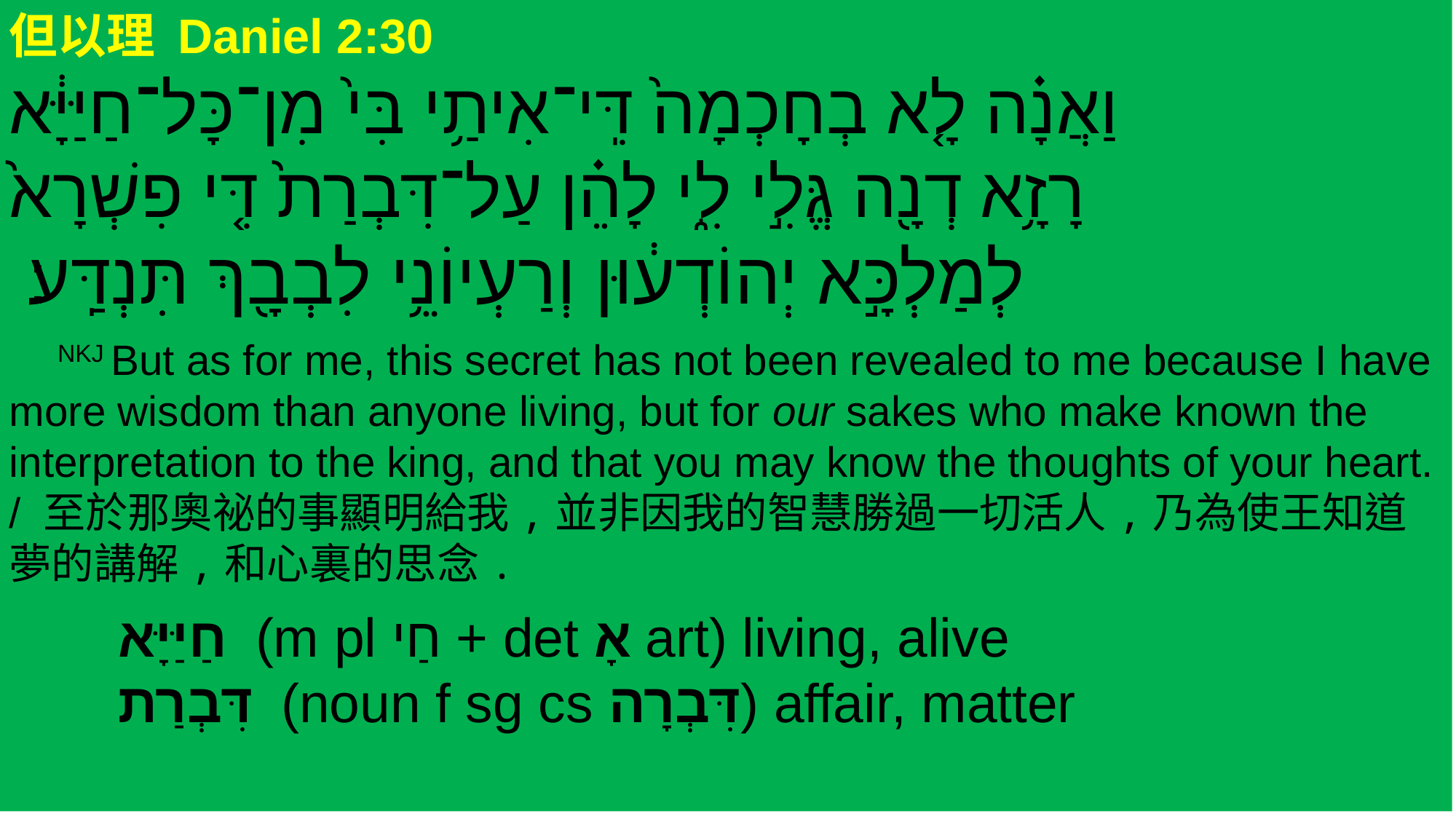

但以理 Daniel 2:30
‎וַאֲנָ֗ה לָ֤א בְחָכְמָה֙ דִּֽי־אִיתַ֥י בִּי֙ מִן־כָּל־חַיַּיָּ֔א
 רָזָ֥א דְנָ֖ה גֱּלִ֣י לִ֑י לָהֵ֗ן עַל־דִּבְרַת֙ דִּ֤י פִשְׁרָא֙
 לְמַלְכָּ֣א יְהוֹדְע֔וּן וְרַעְיוֹנֵ֥י לִבְבָ֖ךְ תִּנְדַּֽע׃

       NKJ But as for me, this secret has not been revealed to me because I have more wisdom than anyone living, but for our sakes who make known the interpretation to the king, and that you may know the thoughts of your heart. / 至於那奧祕的事顯明給我,並非因我的智慧勝過一切活人,乃為使王知道夢的講解,和心裏的思念.

	חַיַּיָּא  (m pl חַי + det אָ art) living, alive
	דִּבְרַת  (noun f sg cs דִּבְרָה) affair, matter